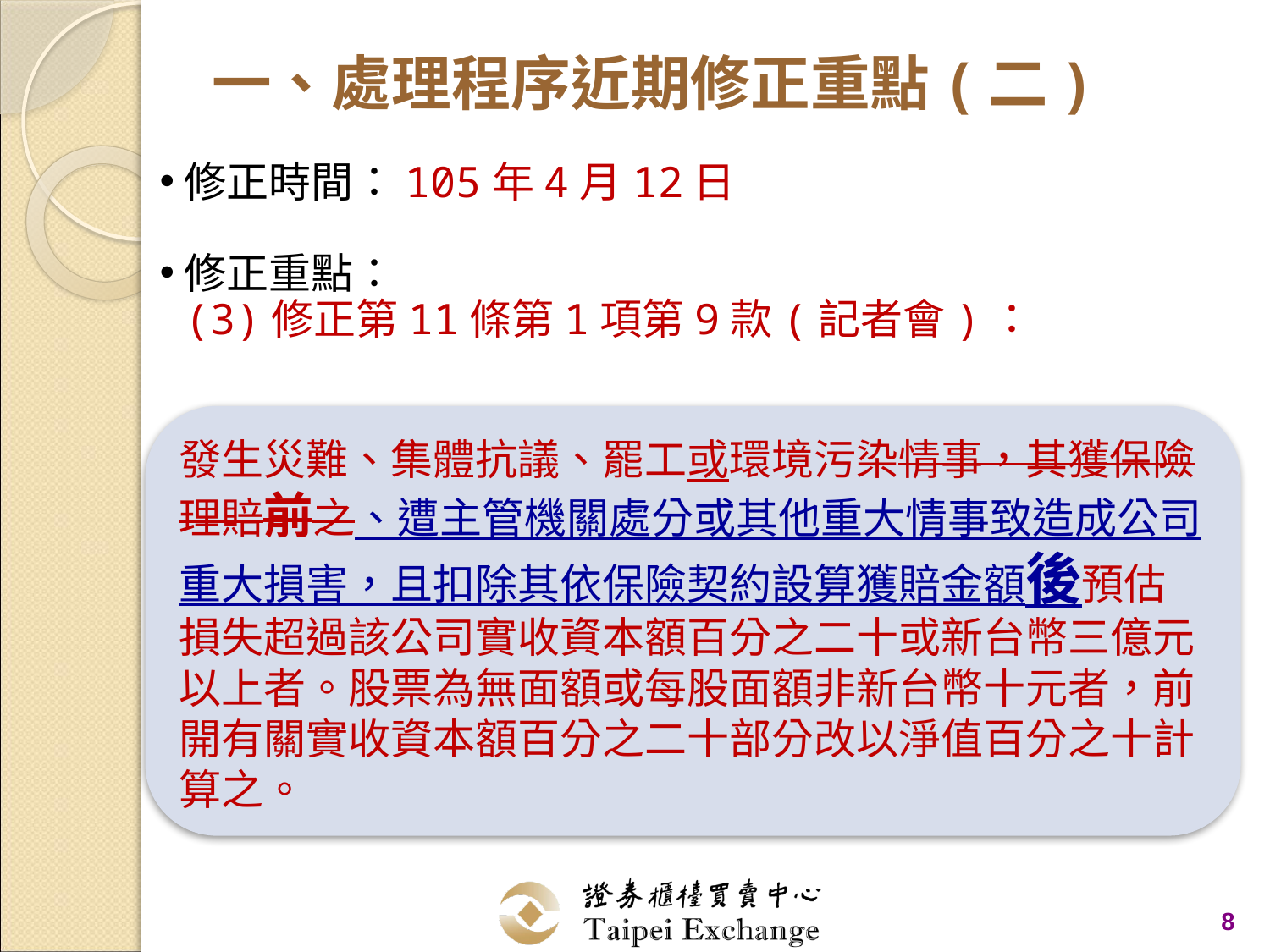

# 一、處理程序近期修正重點(二)
修正時間：105年4月12日
修正重點：
 (3)修正第11條第1項第9款(記者會)：
發生災難、集體抗議、罷工或環境污染情事，其獲保險理賠前之、遭主管機關處分或其他重大情事致造成公司重大損害，且扣除其依保險契約設算獲賠金額後預估損失超過該公司實收資本額百分之二十或新台幣三億元以上者。股票為無面額或每股面額非新台幣十元者，前開有關實收資本額百分之二十部分改以淨值百分之十計算之。

8